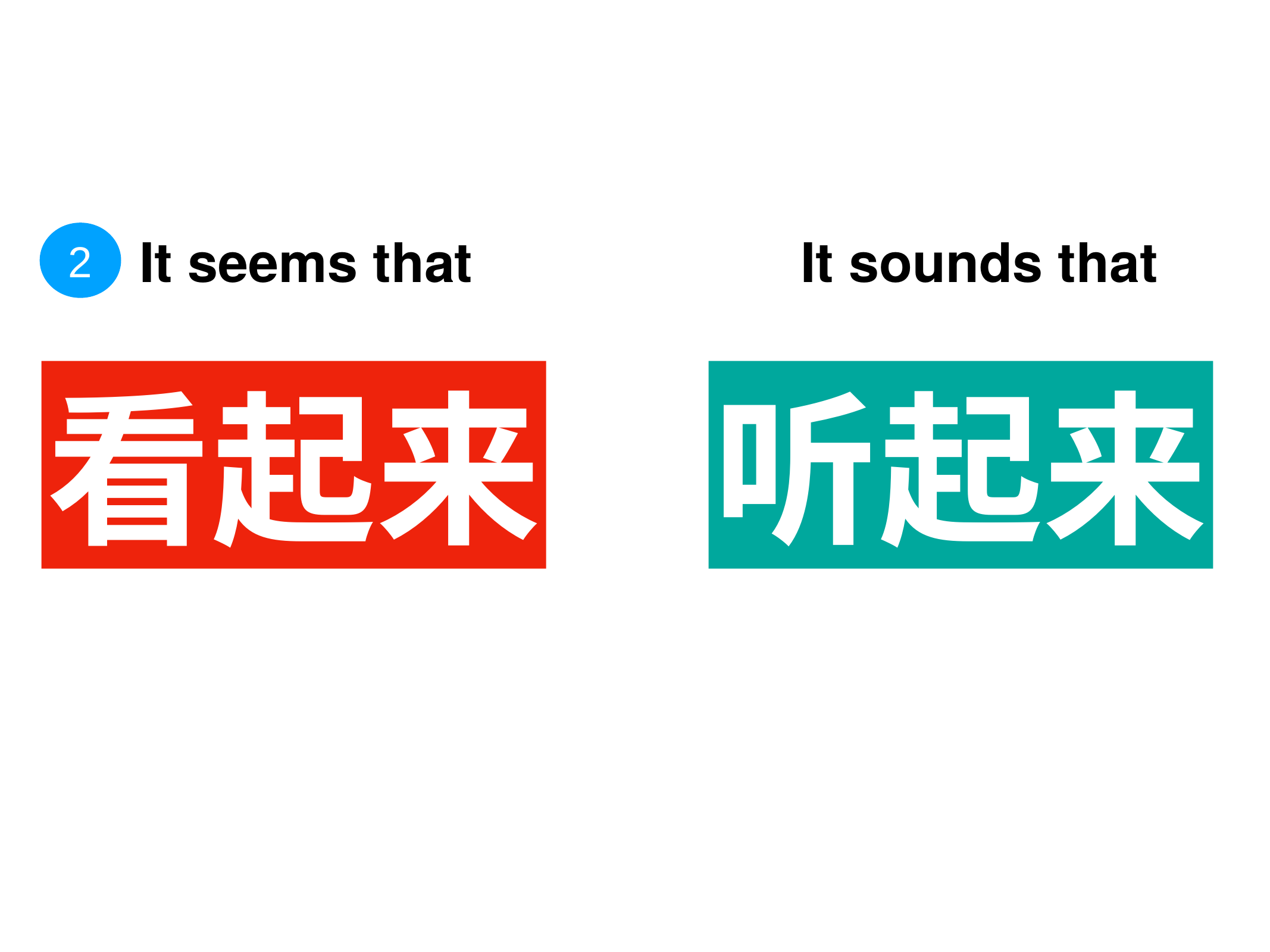

2
It seems that
It sounds that
看起来
听起来